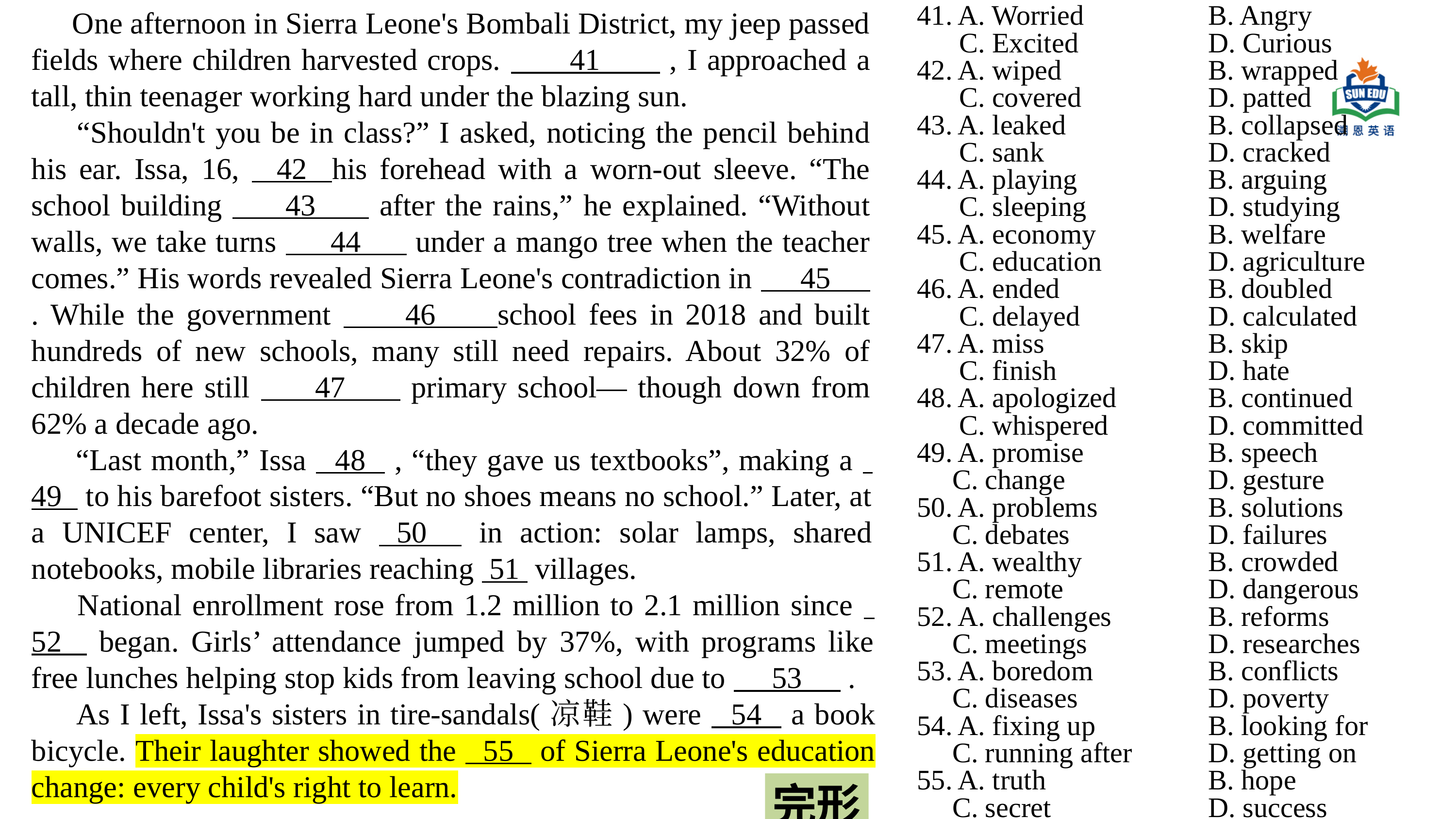

One afternoon in Sierra Leone's Bombali District, my jeep passed fields where children harvested crops.       41       , I approached a tall, thin teenager working hard under the blazing sun.
  “Shouldn't you be in class?” I asked, noticing the pencil behind his ear. Issa, 16,   42  his forehead with a worn-out sleeve. “The school building      43      after the rains,” he explained. “Without walls, we take turns      44      under a mango tree when the teacher comes.” His words revealed Sierra Leone's contradiction in      45      . While the government      46     school fees in 2018 and built hundreds of new schools, many still need repairs. About 32% of children here still      47      primary school— though down from 62% a decade ago.
  “Last month,” Issa   48   , “they gave us textbooks”, making a   49   to his barefoot sisters. “But no shoes means no school.” Later, at a UNICEF center, I saw  50   in action: solar lamps, shared notebooks, mobile libraries reaching  51  villages.
  National enrollment rose from 1.2 million to 2.1 million since   52   began. Girls’ attendance jumped by 37%, with programs like free lunches helping stop kids from leaving school due to      53      .
  As I left, Issa's sisters in tire-sandals(凉鞋) were   54   a book bicycle. Their laughter showed the   55   of Sierra Leone's education change: every child's right to learn.
41. A. Worried		B. Angry
      C. Excited		D. Curious
42. A. wiped  		B. wrapped
      C. covered		D. patted
43. A. leaked		B. collapsed
      C. sank			D. cracked
44. A. playing		B. arguing
      C. sleeping		D. studying
45. A. economy		B. welfare
      C. education		D. agriculture
46. A. ended			B. doubled
      C. delayed		D. calculated
47. A. miss			B. skip
      C. finish			D. hate
48. A. apologized		B. continued
      C. whispered		D. committed
49. A. promise		B. speech
     C. change		D. gesture
50. A. problems		B. solutions
     C. debates		D. failures
51. A. wealthy		B. crowded
     C. remote		D. dangerous
52. A. challenges		B. reforms
     C. meetings		D. researches
53. A. boredom		B. conflicts
     C. diseases		D. poverty
54. A. fixing up		B. looking for
     C. running after		D. getting on
55. A. truth			B. hope
     C. secret			D. success
完形